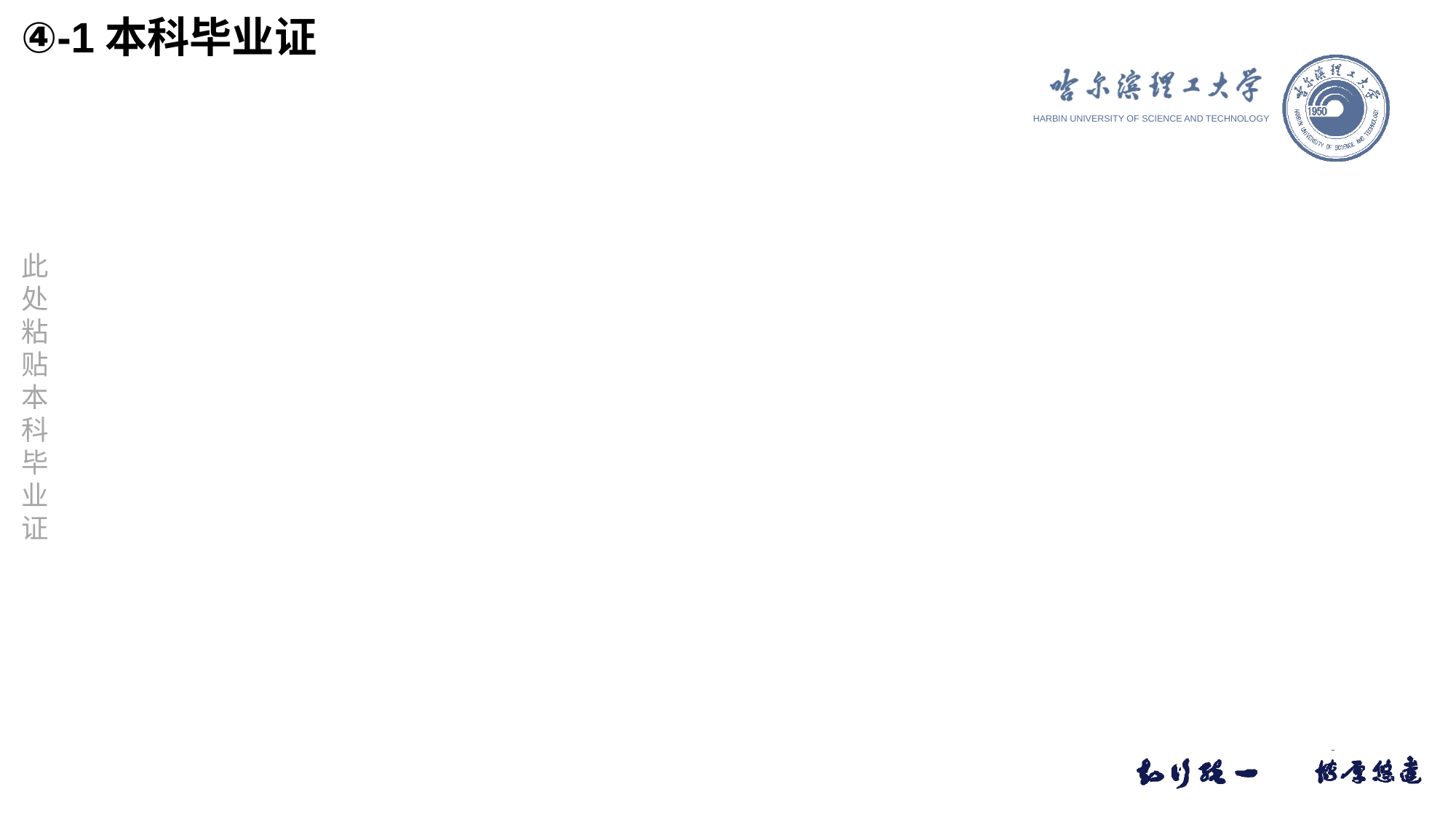

④-1本科毕业证
此
处
粘
贴
本
科
毕
业
证